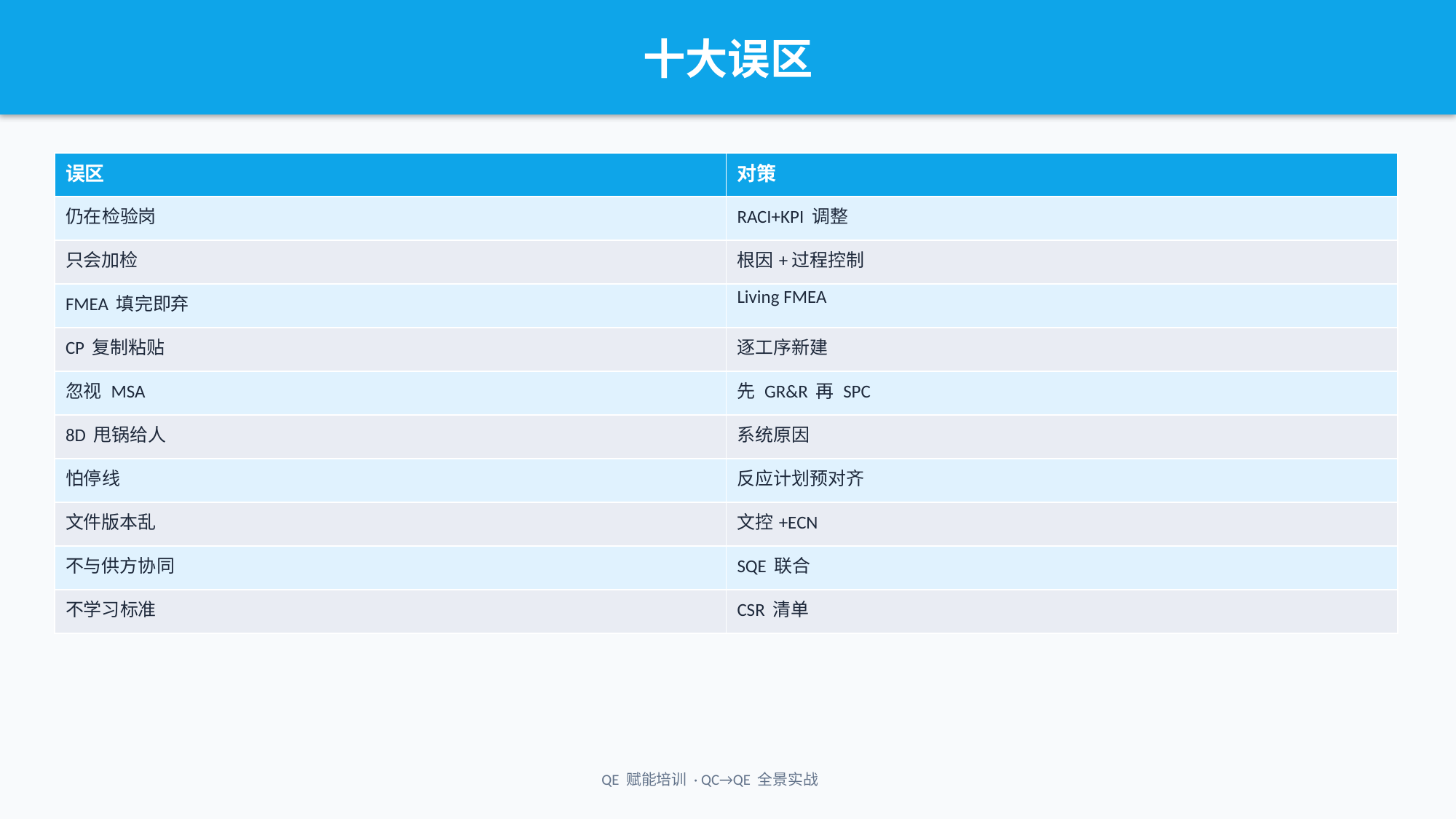

十大误区
| 误区 | 对策 |
| --- | --- |
| 仍在检验岗 | RACI+KPI 调整 |
| 只会加检 | 根因+过程控制 |
| FMEA 填完即弃 | Living FMEA |
| CP 复制粘贴 | 逐工序新建 |
| 忽视 MSA | 先 GR&R 再 SPC |
| 8D 甩锅给人 | 系统原因 |
| 怕停线 | 反应计划预对齐 |
| 文件版本乱 | 文控+ECN |
| 不与供方协同 | SQE 联合 |
| 不学习标准 | CSR 清单 |
QE 赋能培训 · QC→QE 全景实战